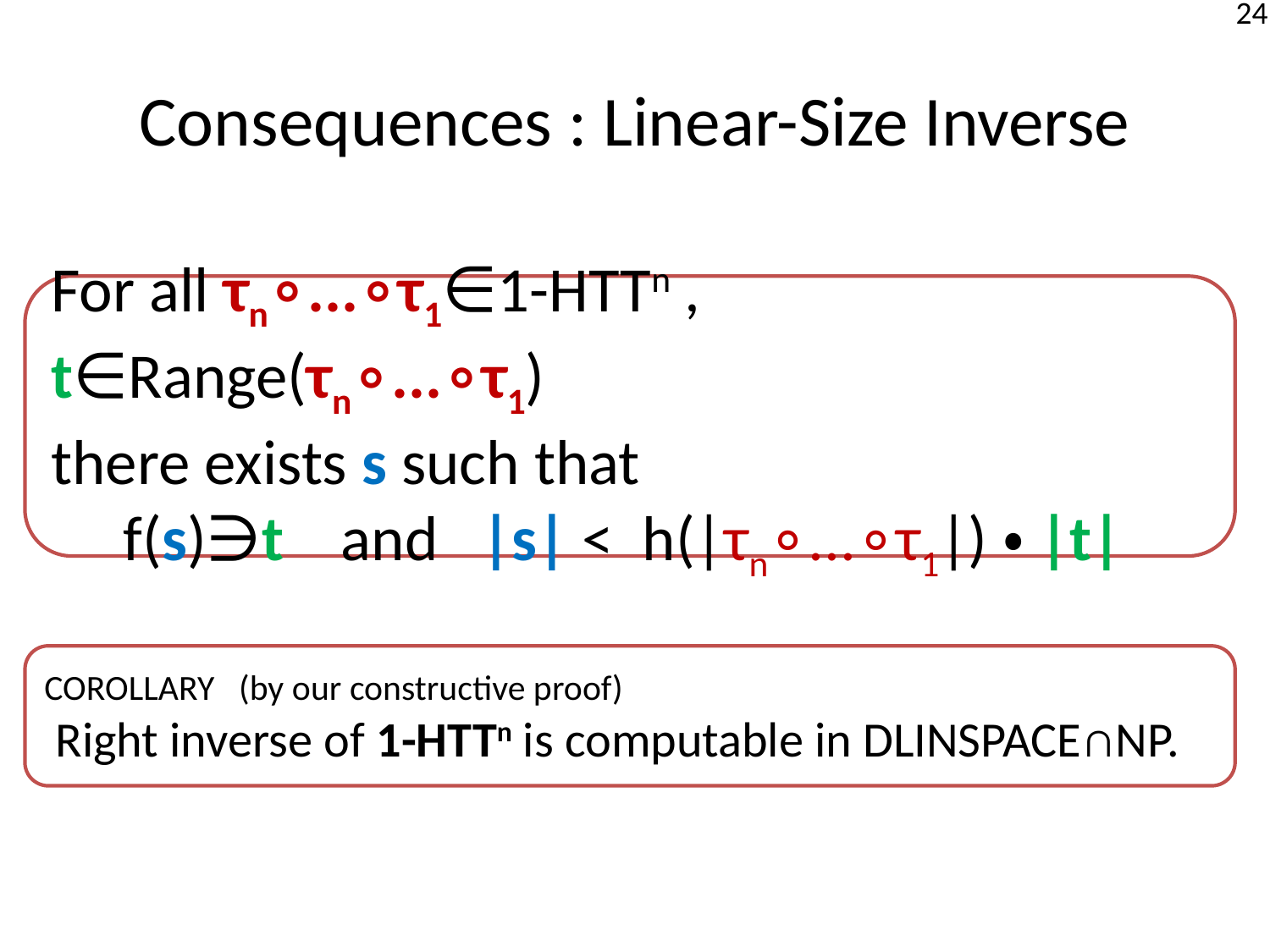

# Consequences : Linear-Size Inverse
For all τn∘...∘τ1∈1-HTTn , t∈Range(τn∘...∘τ1)
there exists s such that
     f(s)∋t    and   |s| <  h(|τn∘...∘τ1|)・|t|
Corollary   (by our constructive proof)
 Right inverse of 1-HTTn is computable in DLINSPACE∩NP.